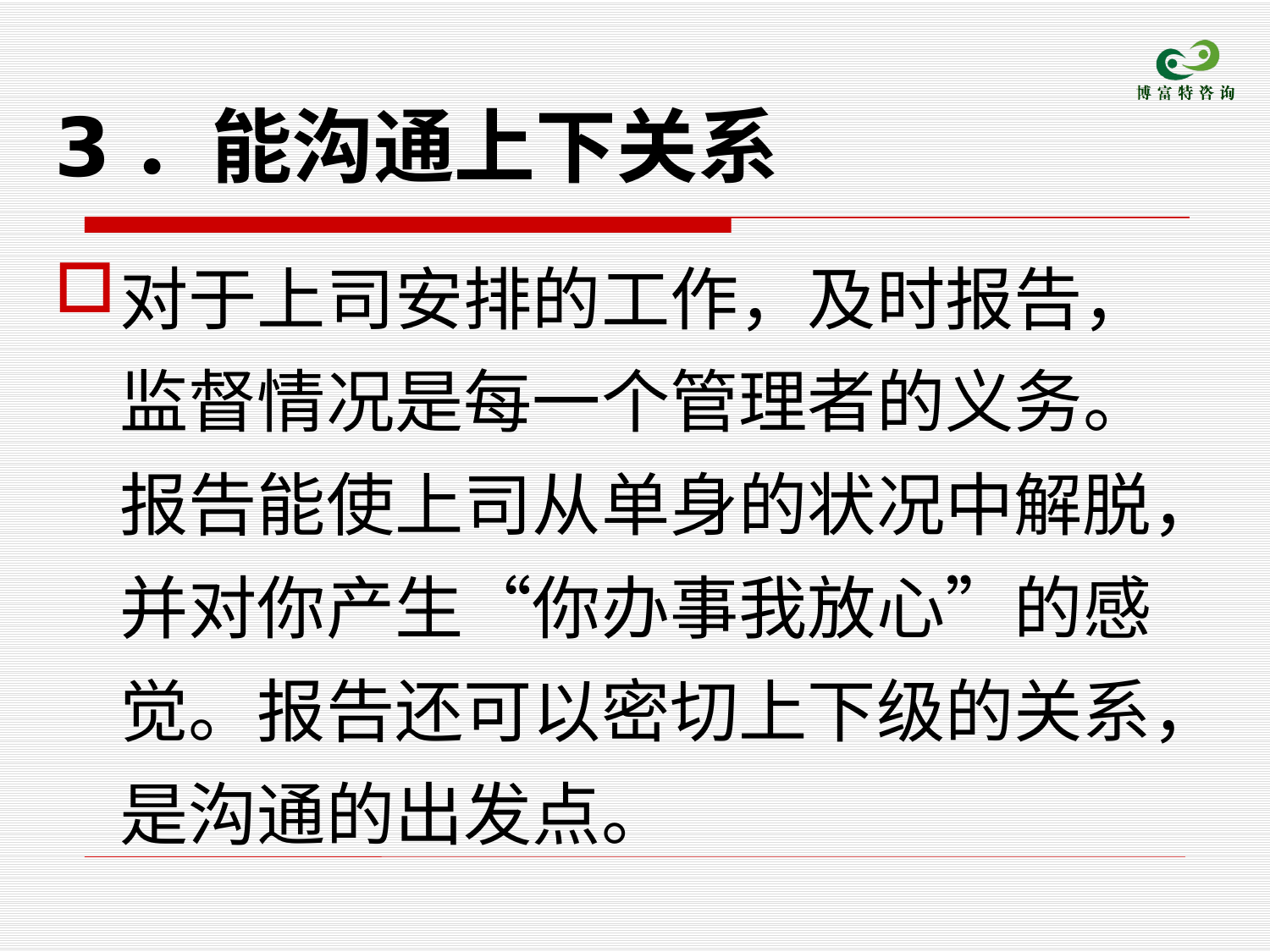

# 3．能沟通上下关系
对于上司安排的工作，及时报告，监督情况是每一个管理者的义务。报告能使上司从单身的状况中解脱，并对你产生“你办事我放心”的感觉。报告还可以密切上下级的关系，是沟通的出发点。
383